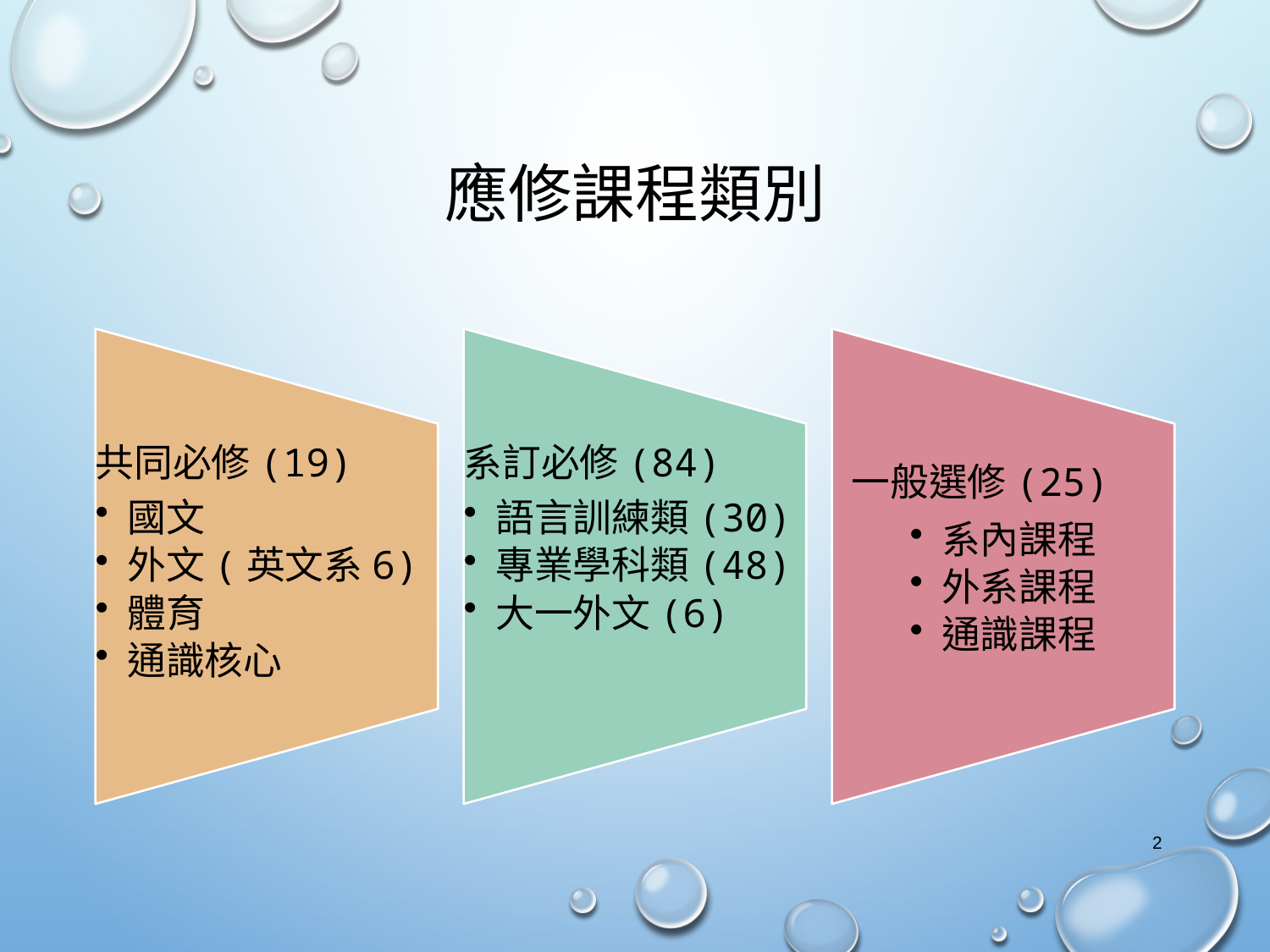

# 應修課程類別
共同必修(19)
國文
外文(英文系6)
體育
通識核心
系訂必修(84)
語言訓練類(30)
專業學科類(48)
大一外文(6)

 一般選修(25)
系內課程
外系課程
通識課程
2